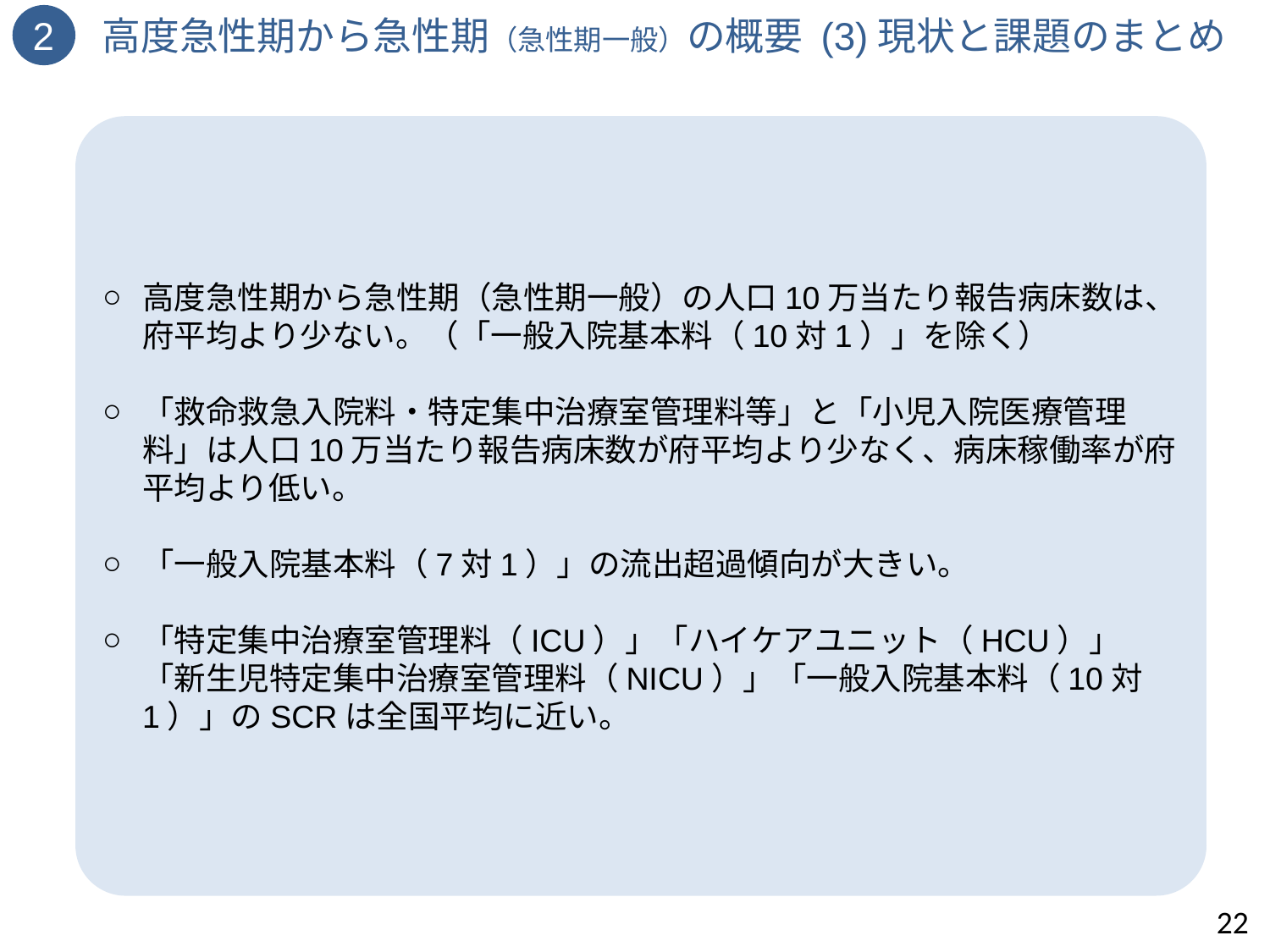

2　高度急性期から急性期（急性期一般）の概要 (3)現状と課題のまとめ

高度急性期から急性期（急性期一般）の人口10万当たり報告病床数は、府平均より少ない。（「一般入院基本料（10対1）」を除く）

「救命救急入院料・特定集中治療室管理料等」と「小児入院医療管理料」は人口10万当たり報告病床数が府平均より少なく、病床稼働率が府平均より低い。

「一般入院基本料（7対1）」の流出超過傾向が大きい。

「特定集中治療室管理料（ICU）」「ハイケアユニット（HCU）」「新生児特定集中治療室管理料（NICU）」「一般入院基本料（10対1）」のSCRは全国平均に近い。

22